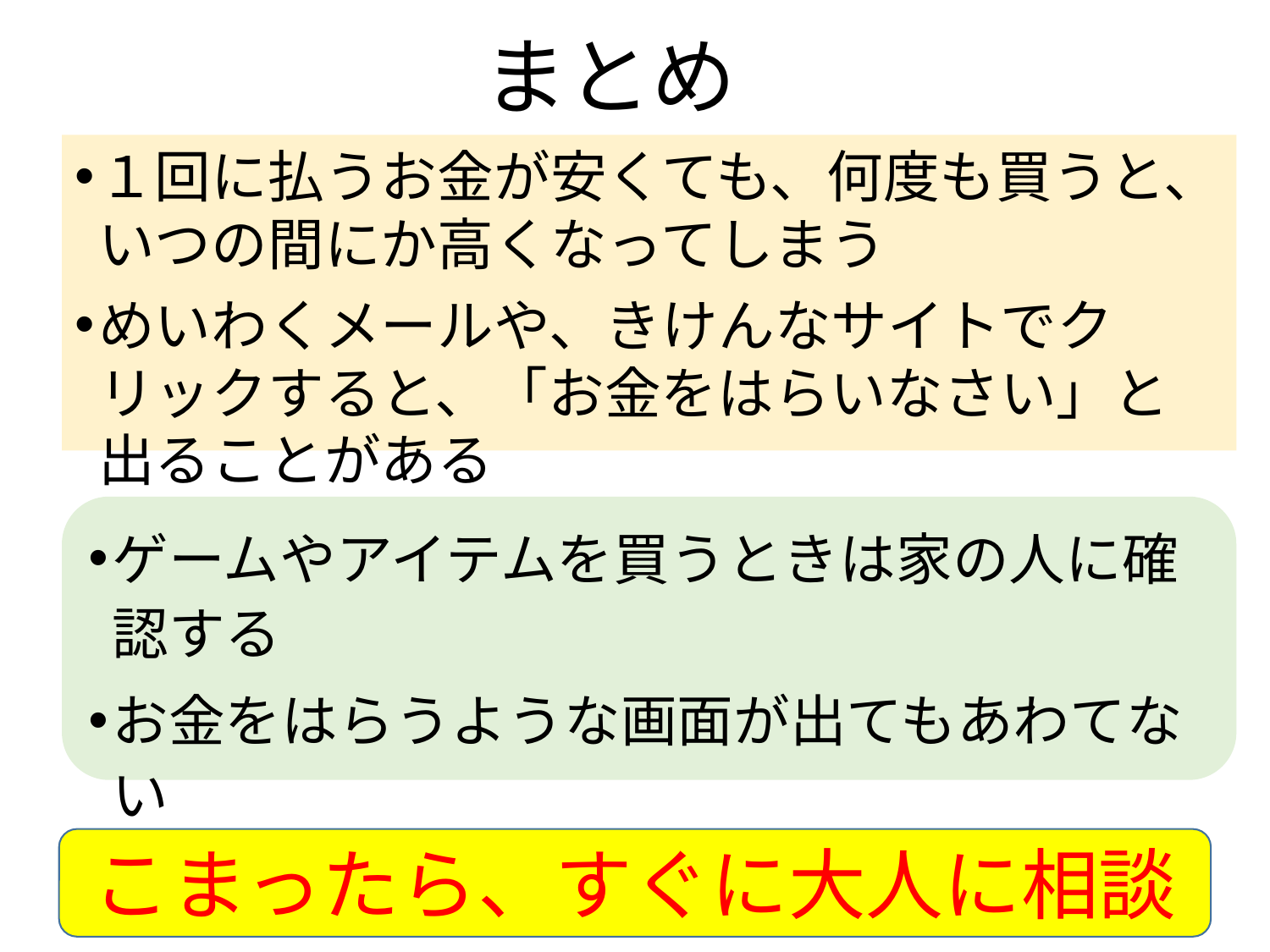

# まとめ
１回に払うお金が安くても、何度も買うと、いつの間にか高くなってしまう
めいわくメールや、きけんなサイトでクリックすると、「お金をはらいなさい」と出ることがある
ゲームやアイテムを買うときは家の人に確認する
お金をはらうような画面が出てもあわてない
こまったら、すぐに大人に相談